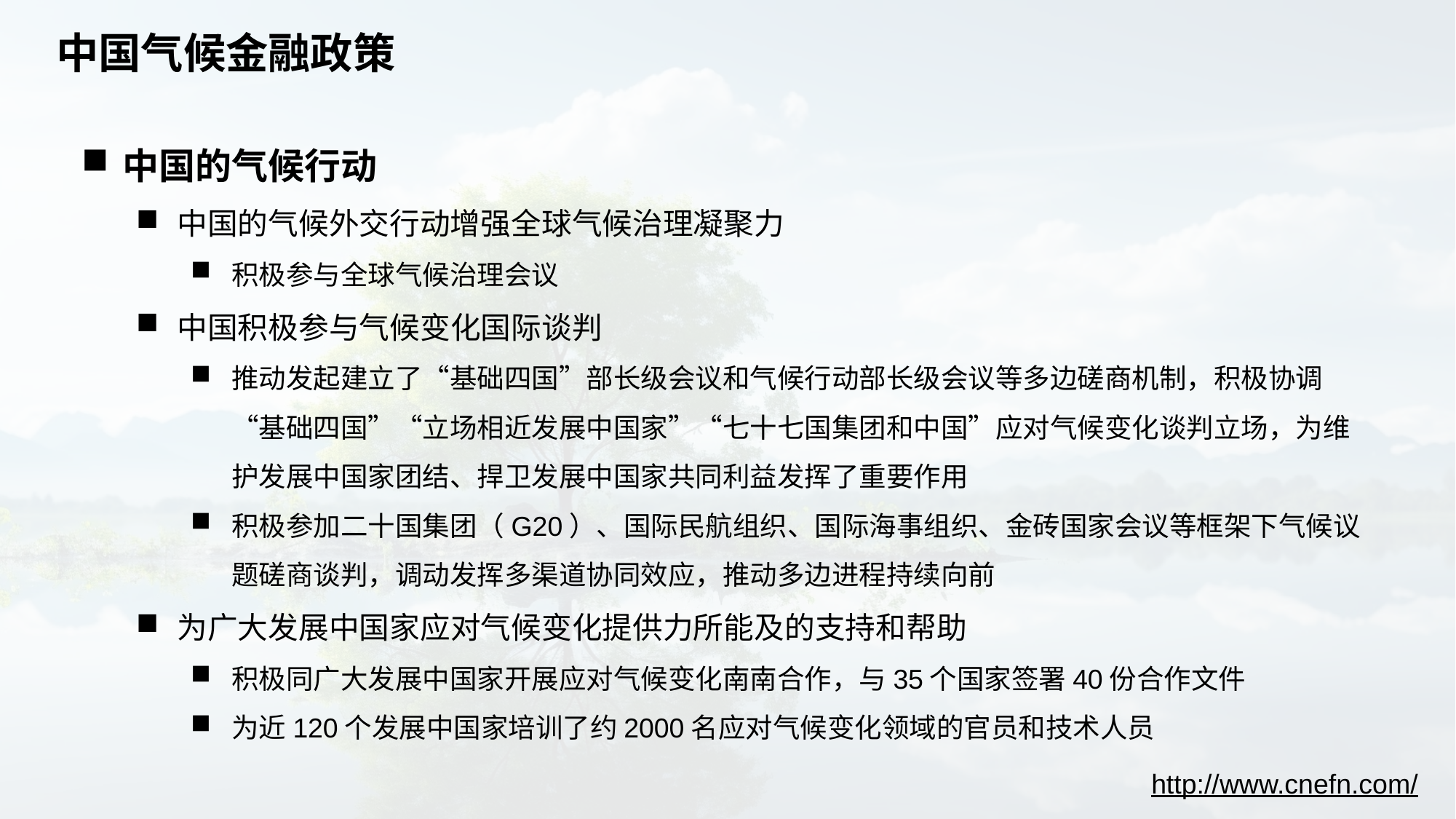

# 中国气候金融政策
中国的气候行动
中国的气候外交行动增强全球气候治理凝聚力
积极参与全球气候治理会议
中国积极参与气候变化国际谈判
推动发起建立了“基础四国”部长级会议和气候行动部长级会议等多边磋商机制，积极协调“基础四国”“立场相近发展中国家”“七十七国集团和中国”应对气候变化谈判立场，为维护发展中国家团结、捍卫发展中国家共同利益发挥了重要作用
积极参加二十国集团（G20）、国际民航组织、国际海事组织、金砖国家会议等框架下气候议题磋商谈判，调动发挥多渠道协同效应，推动多边进程持续向前
为广大发展中国家应对气候变化提供力所能及的支持和帮助
积极同广大发展中国家开展应对气候变化南南合作，与35个国家签署40份合作文件
为近120个发展中国家培训了约2000名应对气候变化领域的官员和技术人员